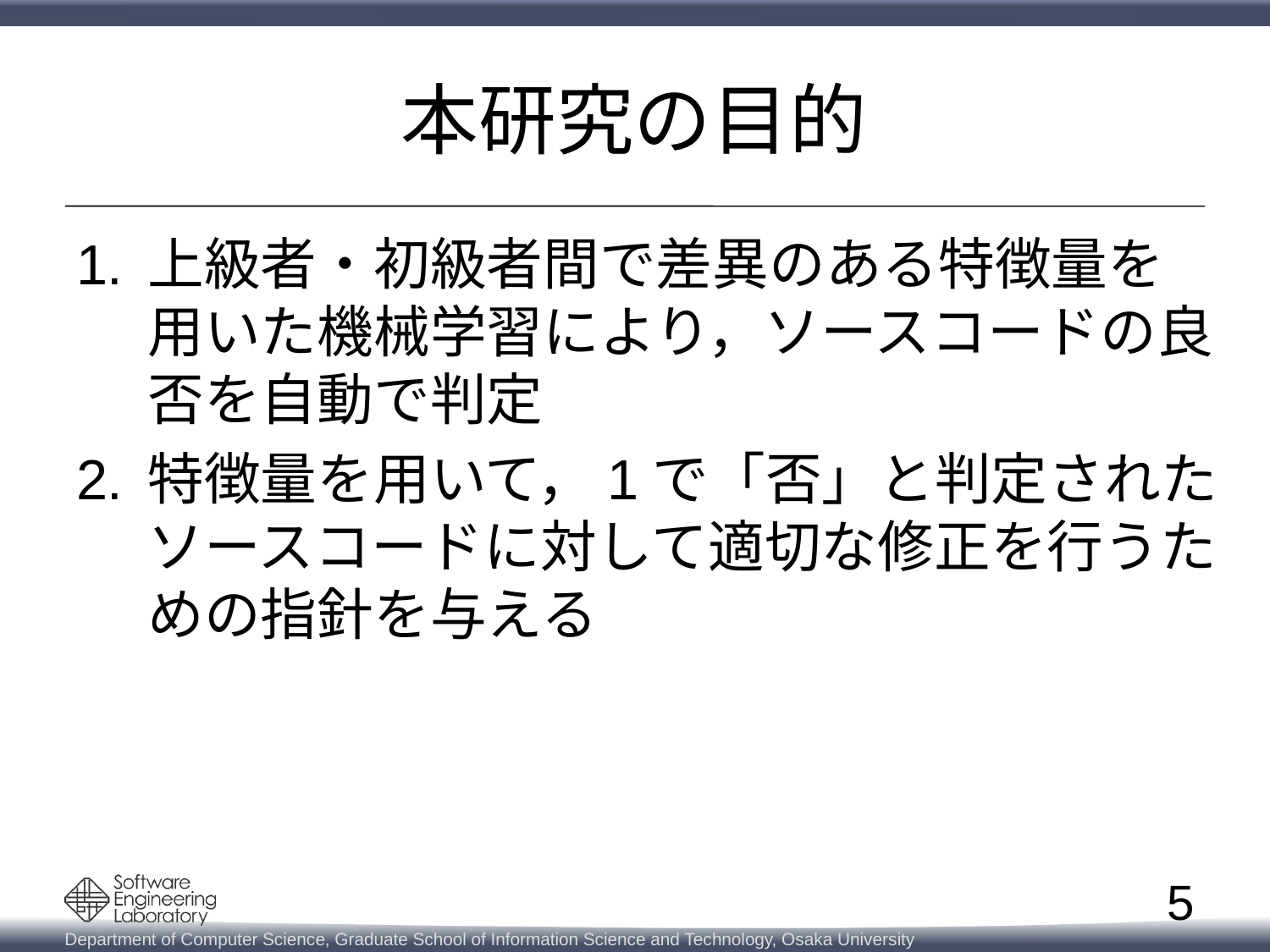

# 本研究の目的
上級者・初級者間で差異のある特徴量を
用いた機械学習により，ソースコードの良否を自動で判定
特徴量を用いて，1で「否」と判定されたソースコードに対して適切な修正を行うための指針を与える

5